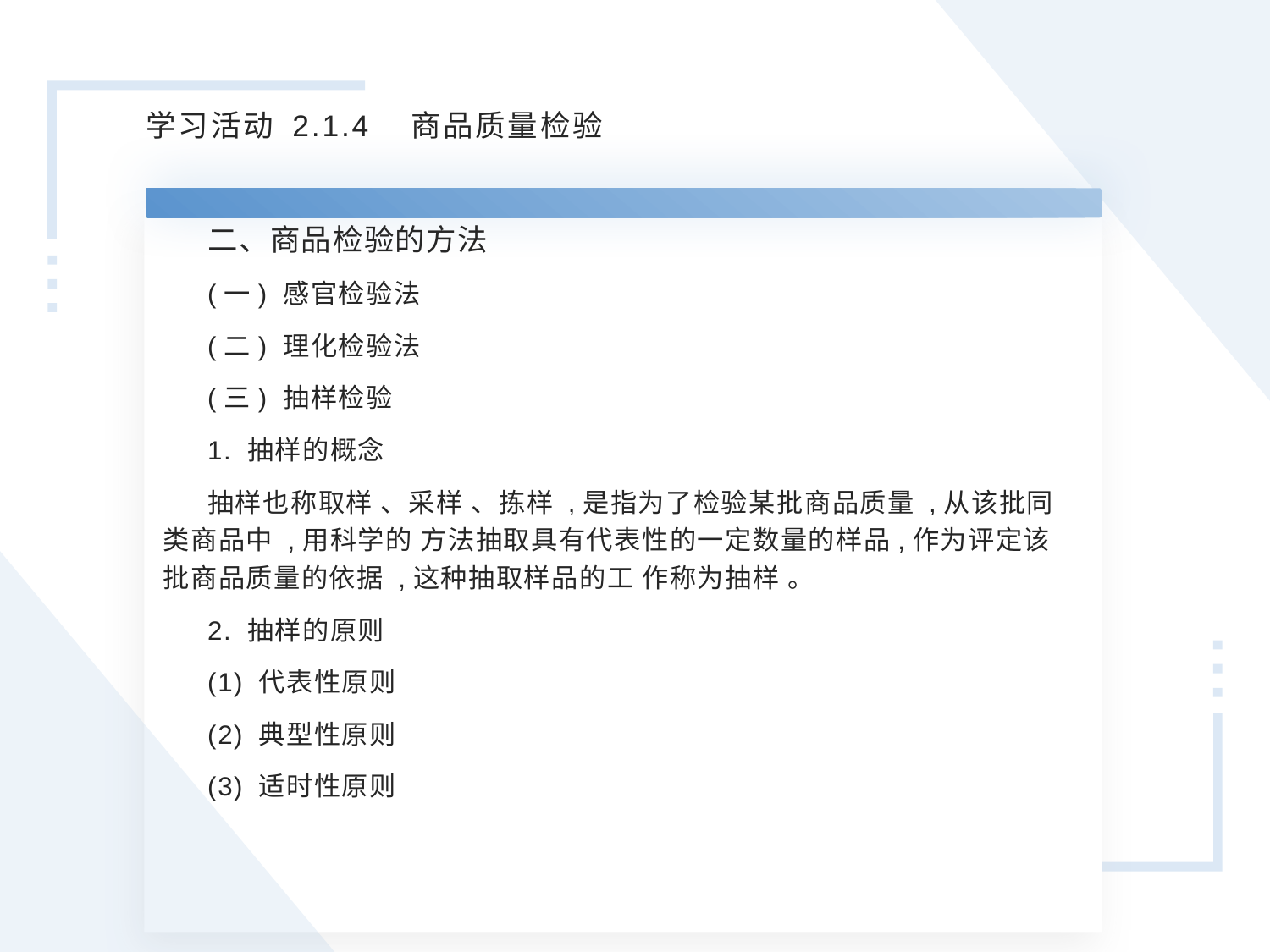

学习活动 2.1.4   商品质量检验

二、商品检验的方法
(一) 感官检验法
(二) 理化检验法
(三) 抽样检验
1. 抽样的概念
抽样也称取样 、采样 、拣样 ,是指为了检验某批商品质量 ,从该批同类商品中 ,用科学的 方法抽取具有代表性的一定数量的样品,作为评定该批商品质量的依据 ,这种抽取样品的工 作称为抽样 。
2. 抽样的原则
(1) 代表性原则
(2) 典型性原则
(3) 适时性原则